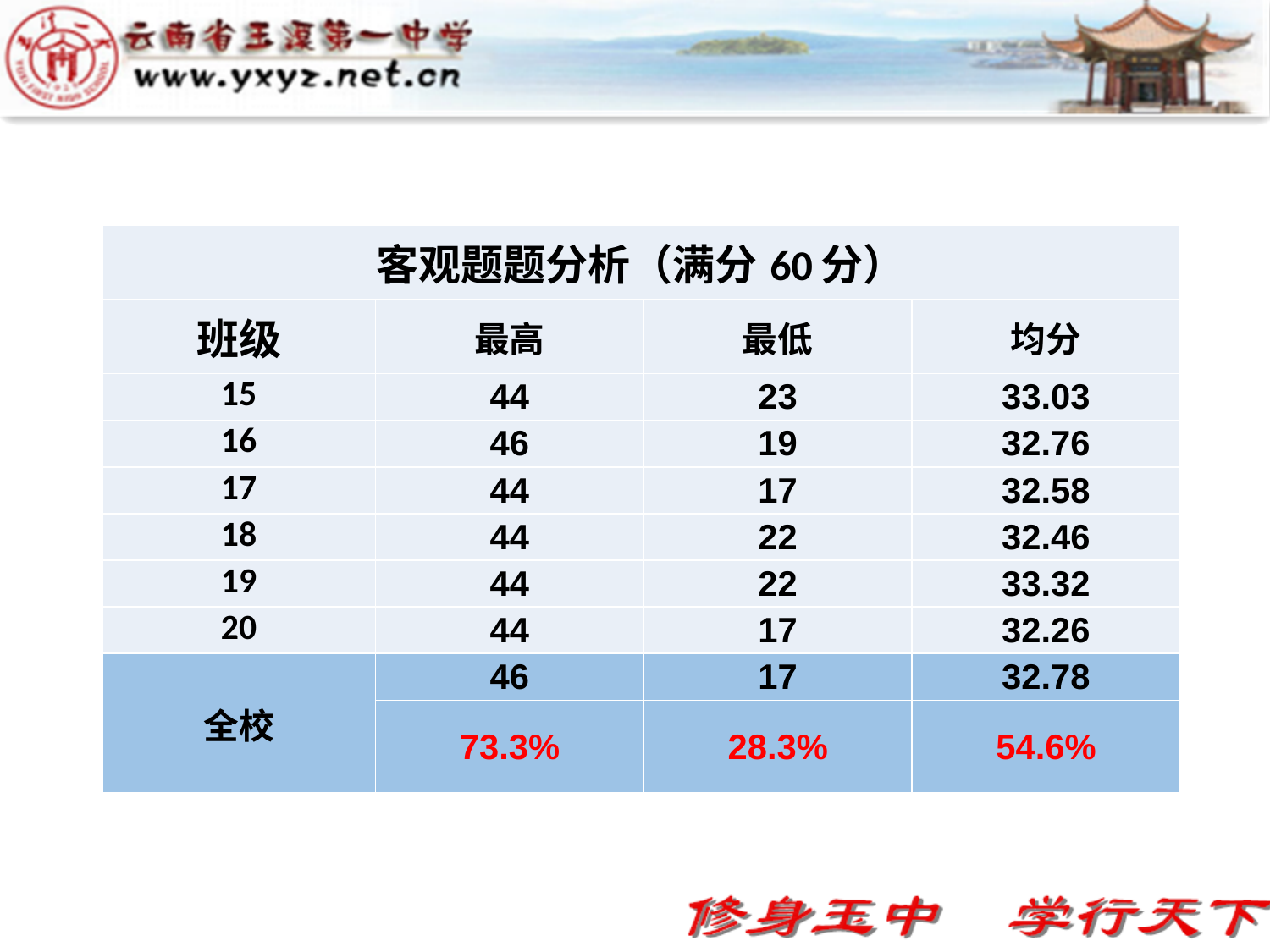

| 客观题题分析（满分60分） |  |  |  |
| --- | --- | --- | --- |
| 班级 | 最高 | 最低 | 均分 |
| 15 | 44 | 23 | 33.03 |
| 16 | 46 | 19 | 32.76 |
| 17 | 44 | 17 | 32.58 |
| 18 | 44 | 22 | 32.46 |
| 19 | 44 | 22 | 33.32 |
| 20 | 44 | 17 | 32.26 |
| 全校 | 46 | 17 | 32.78 |
|  | 73.3% | 28.3% | 54.6% |